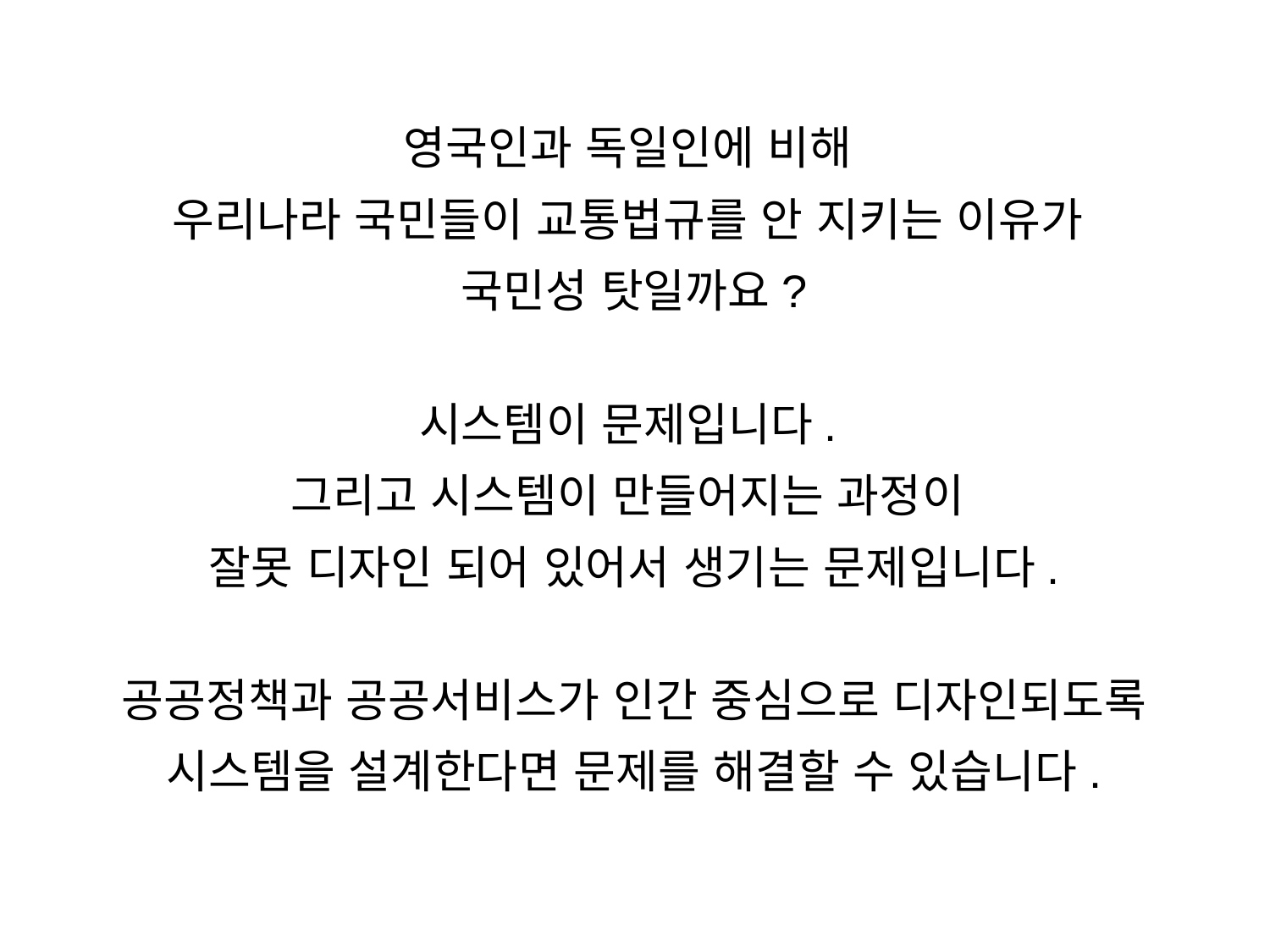

영국인과 독일인에 비해
우리나라 국민들이 교통법규를 안 지키는 이유가
국민성 탓일까요?
시스템이 문제입니다.
그리고 시스템이 만들어지는 과정이
잘못 디자인 되어 있어서 생기는 문제입니다.
공공정책과 공공서비스가 인간 중심으로 디자인되도록
시스템을 설계한다면 문제를 해결할 수 있습니다.